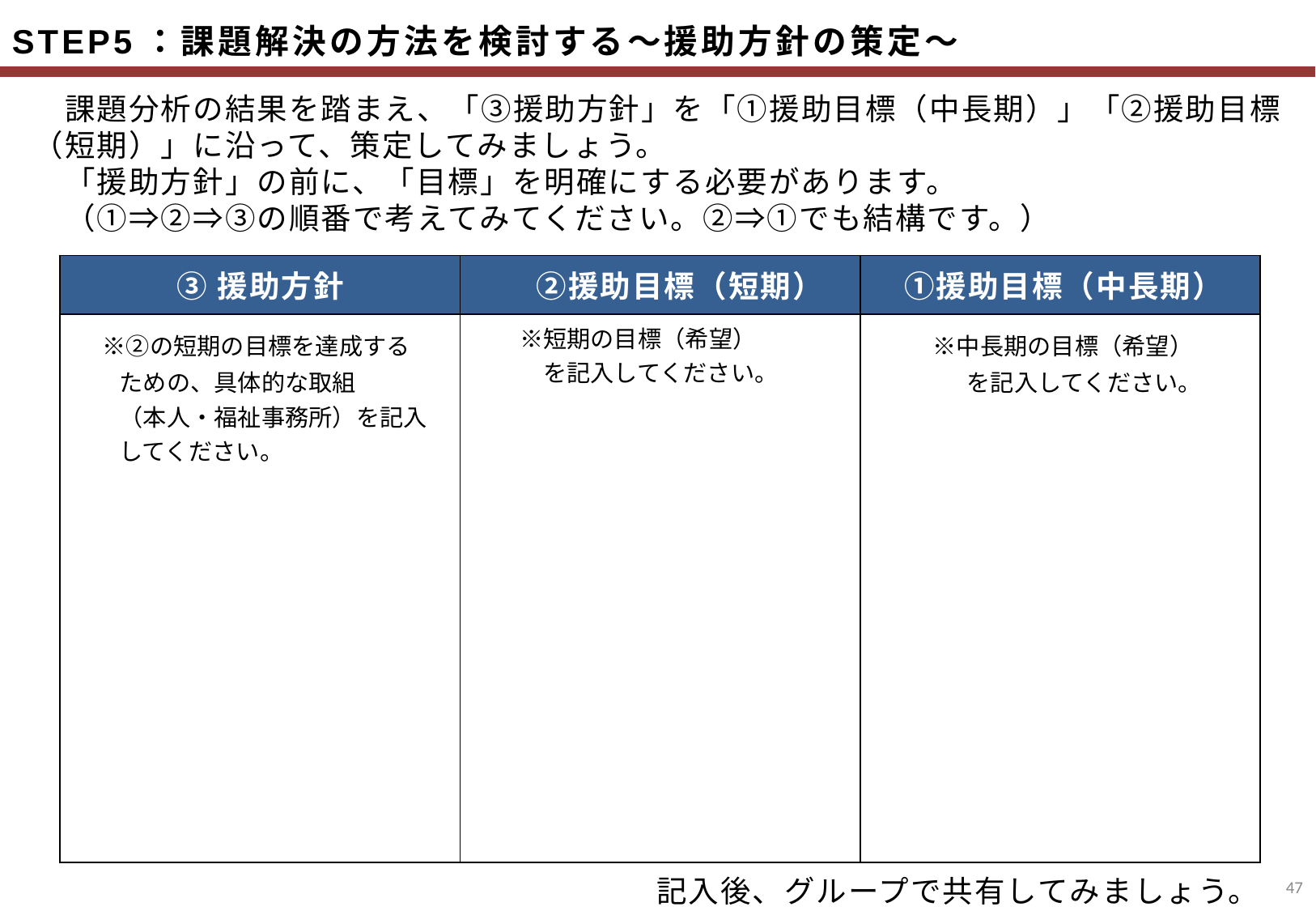

STEP5：課題解決の方法を検討する～援助方針の策定～
　課題分析の結果を踏まえ、「③援助方針」を「①援助目標（中長期）」「②援助目標（短期）」に沿って、策定してみましょう。
　「援助方針」の前に、「目標」を明確にする必要があります。
　（①⇒②⇒③の順番で考えてみてください。②⇒①でも結構です。）
| ③援助方針 | ②援助目標（短期） | ①援助目標（中長期） |
| --- | --- | --- |
| ※②の短期の目標を達成する 　　ための、具体的な取組 　　（本人・福祉事務所）を記入 　　してください。 | ※短期の目標（希望） 　　　を記入してください。 | ※中長期の目標（希望） 　　　　を記入してください。 |
47
記入後、グループで共有してみましょう。